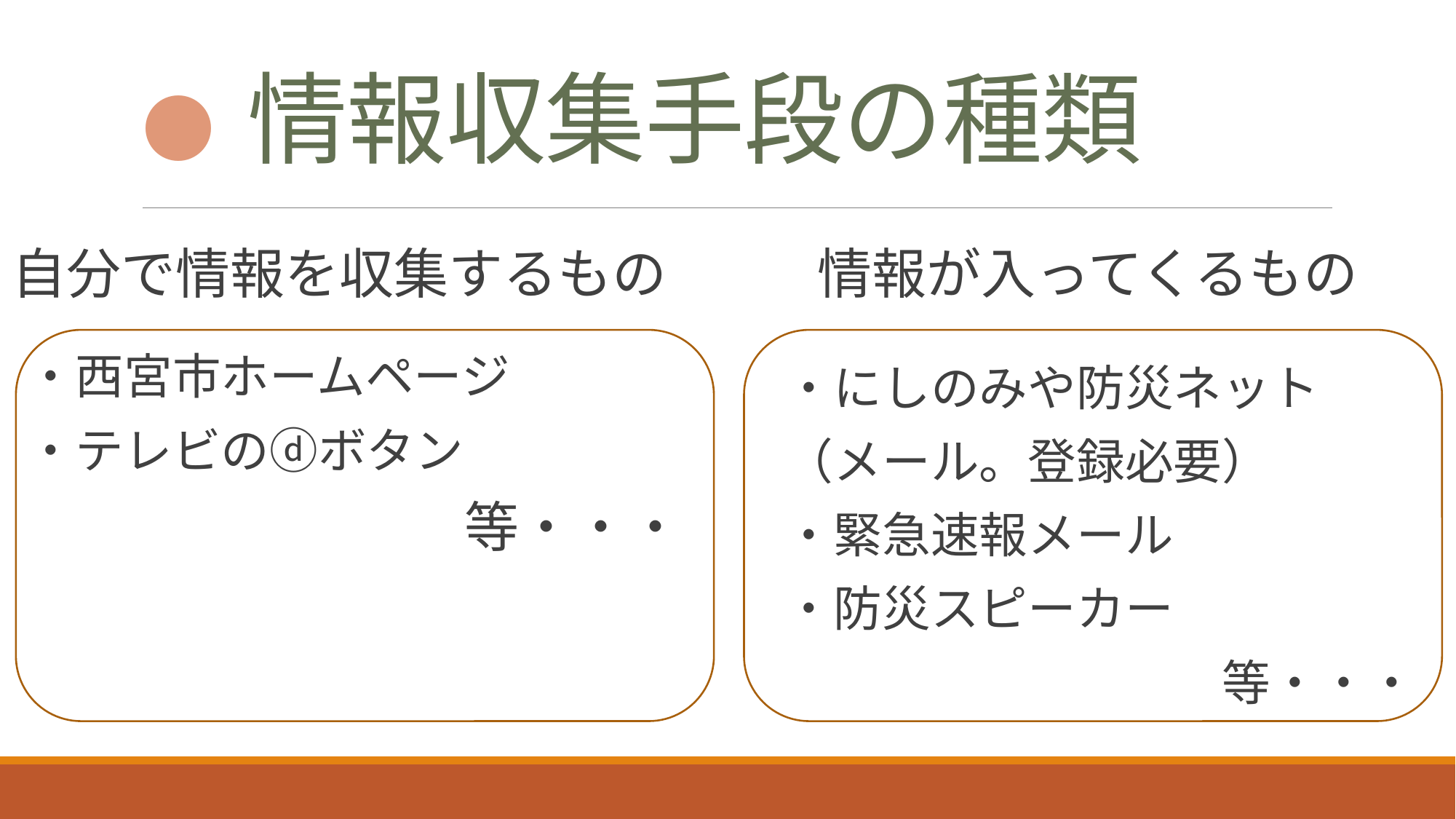

# ● 情報収集手段の種類
自分で情報を収集するもの

情報が入ってくるもの

・西宮市ホームページ
・テレビのⓓボタン
　　　　　　　　等・・・
・にしのみや防災ネット
（メール。登録必要）
・緊急速報メール
・防災スピーカー
　　　　　　　　　等・・・